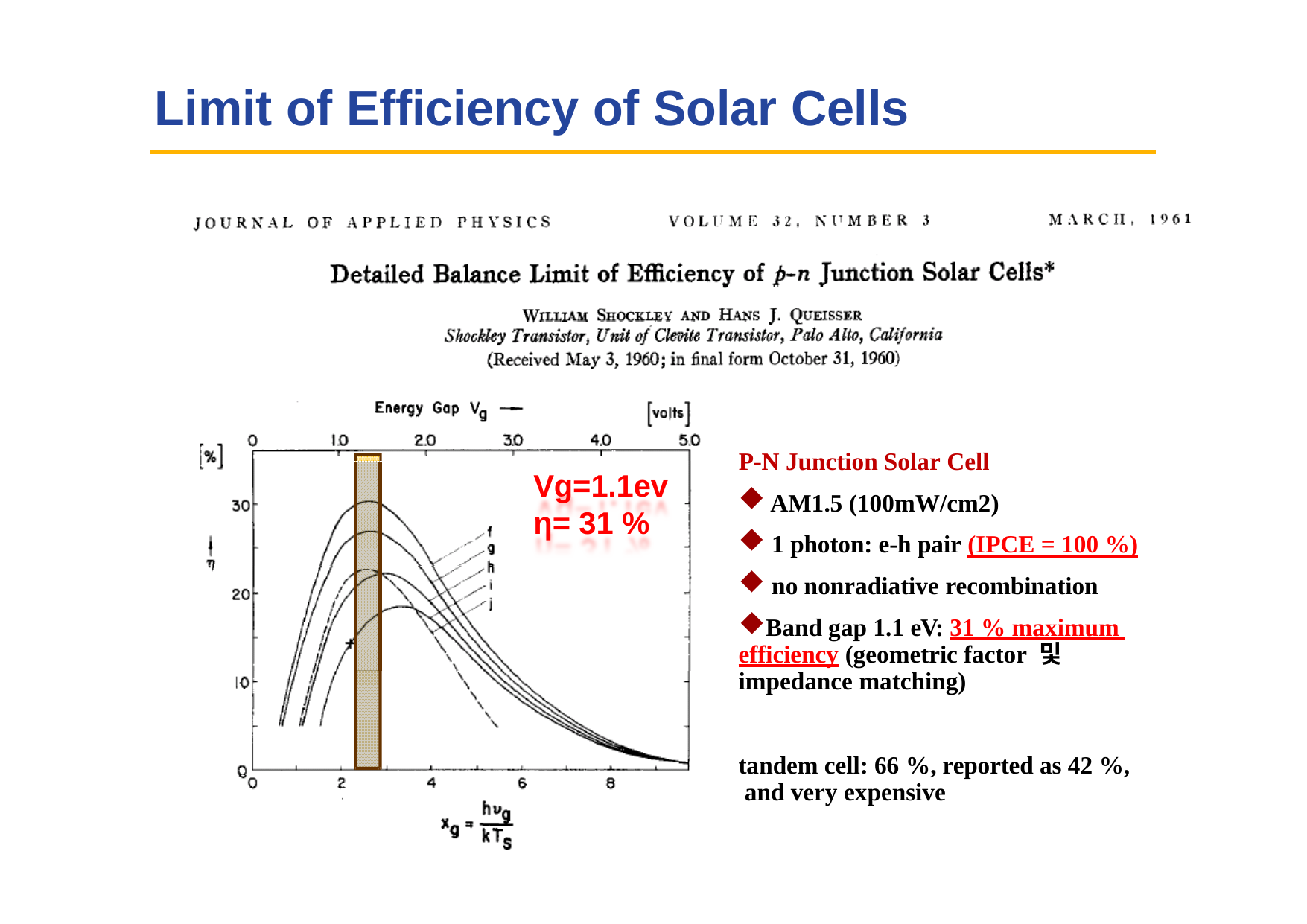

# Limit of Efficiency of Solar Cells

P-N Junction Solar Cell
AM1.5 (100mW/cm2)
1 photon: e-h pair (IPCE = 100 %)
no nonradiative recombination
Band gap 1.1 eV: 31 % maximum  efficiency (geometric factor 및  impedance matching)

Vg=1.1ev
η= 31 %

tandem cell: 66 %, reported as 42 %,  and very expensive